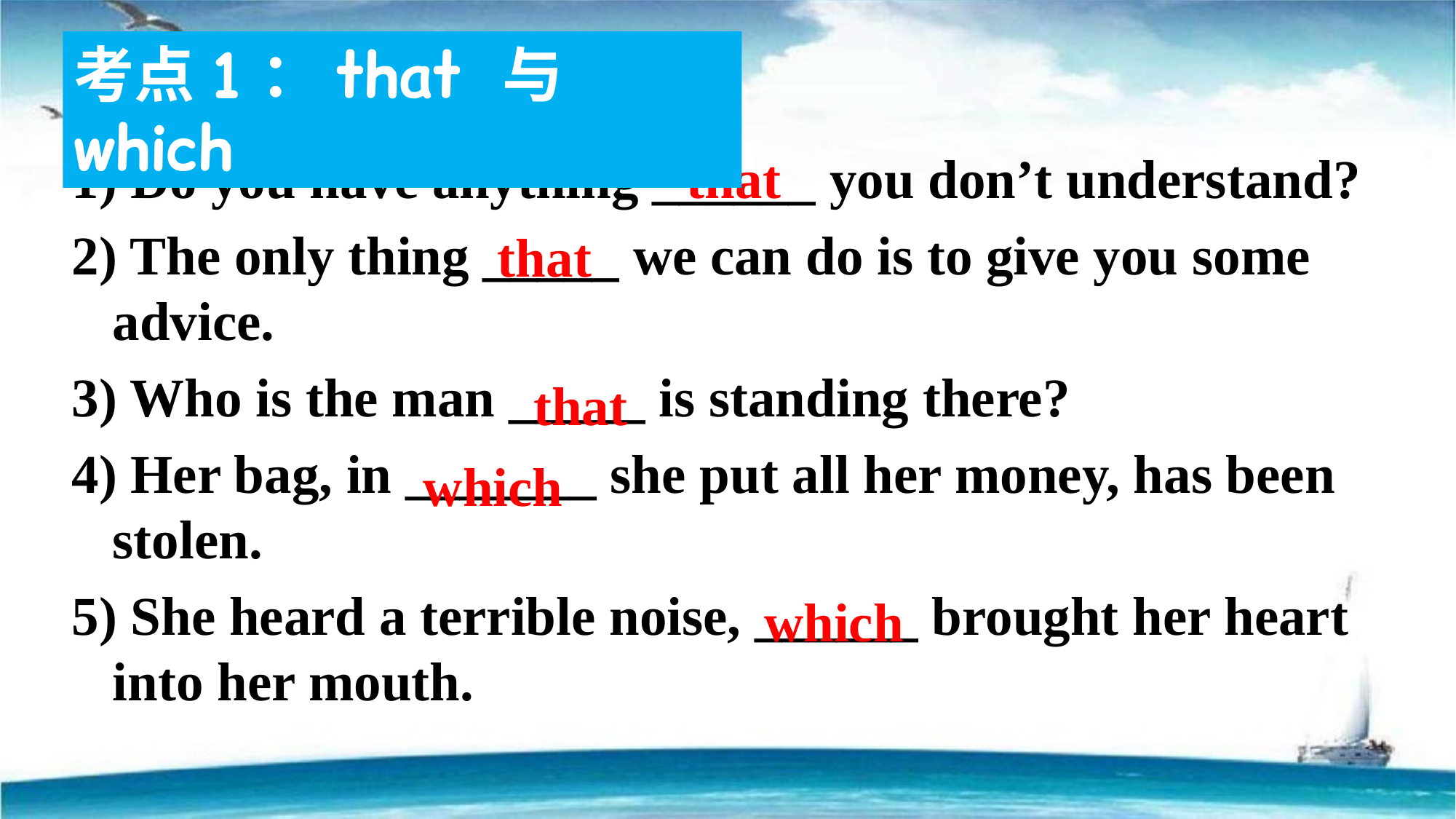

考点1：that 与 which
1) Do you have anything ______ you don’t understand?
2) The only thing _____ we can do is to give you some advice.
3) Who is the man _____ is standing there?
4) Her bag, in _______ she put all her money, has been stolen.
5) She heard a terrible noise, ______ brought her heart into her mouth.
that
that
that
which
which